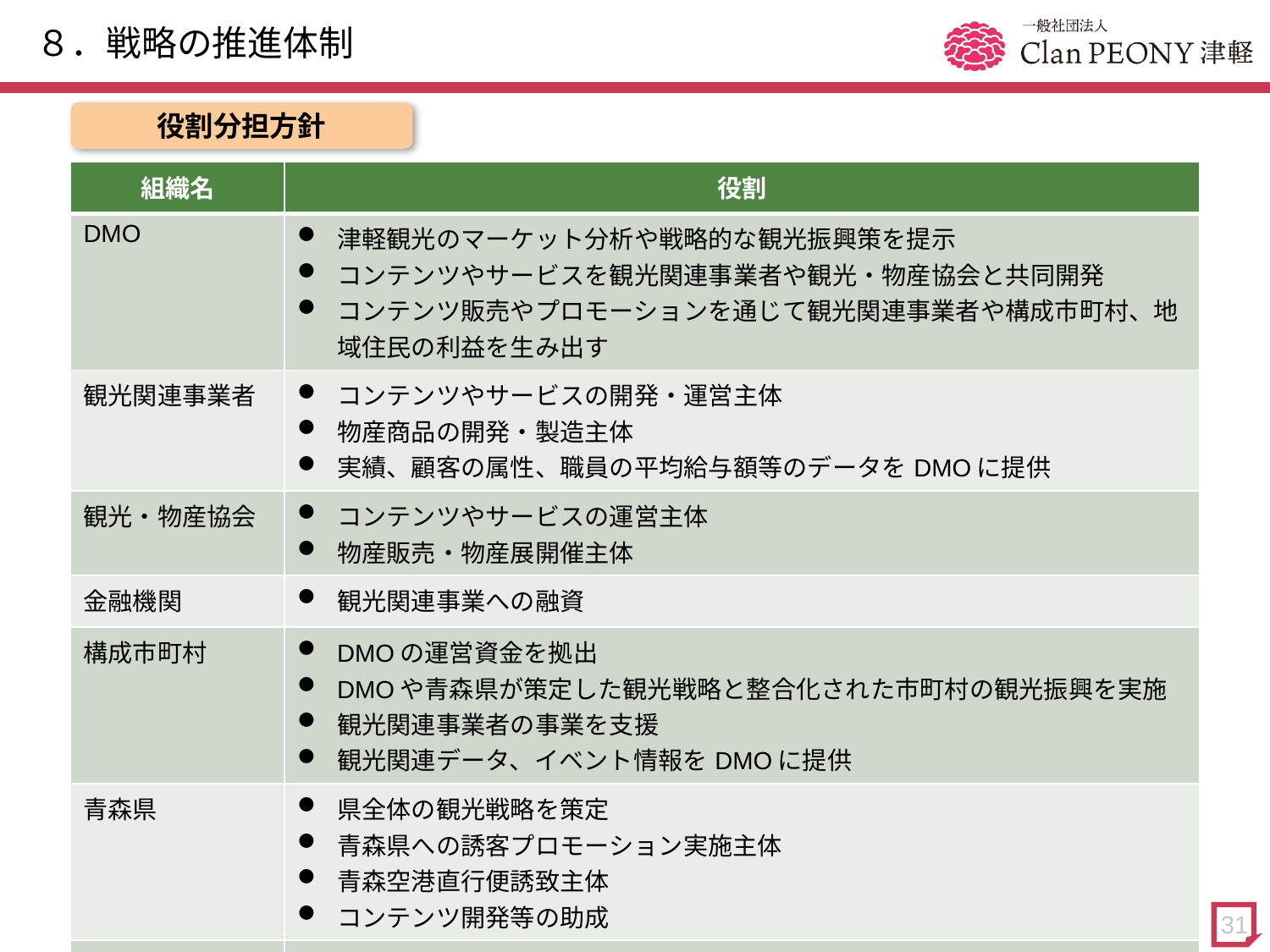

# ８．戦略の推進体制
役割分担方針

| 組織名 | 役割 |
| --- | --- |
| DMO | 津軽観光のマーケット分析や戦略的な観光振興策を提示 コンテンツやサービスを観光関連事業者や観光・物産協会と共同開発 コンテンツ販売やプロモーションを通じて観光関連事業者や構成市町村、地域住民の利益を生み出す |
| 観光関連事業者 | コンテンツやサービスの開発・運営主体 物産商品の開発・製造主体 実績、顧客の属性、職員の平均給与額等のデータをDMOに提供 |
| 観光・物産協会 | コンテンツやサービスの運営主体 物産販売・物産展開催主体 |
| 金融機関 | 観光関連事業への融資 |
| 構成市町村 | DMOの運営資金を拠出 DMOや青森県が策定した観光戦略と整合化された市町村の観光振興を実施 観光関連事業者の事業を支援 観光関連データ、イベント情報をDMOに提供 |
| 青森県 | 県全体の観光戦略を策定 青森県への誘客プロモーション実施主体 青森空港直行便誘致主体 コンテンツ開発等の助成 |
| 地域住民 | 観光客のもてなし 観光振興策に関する意見の発出 |
31